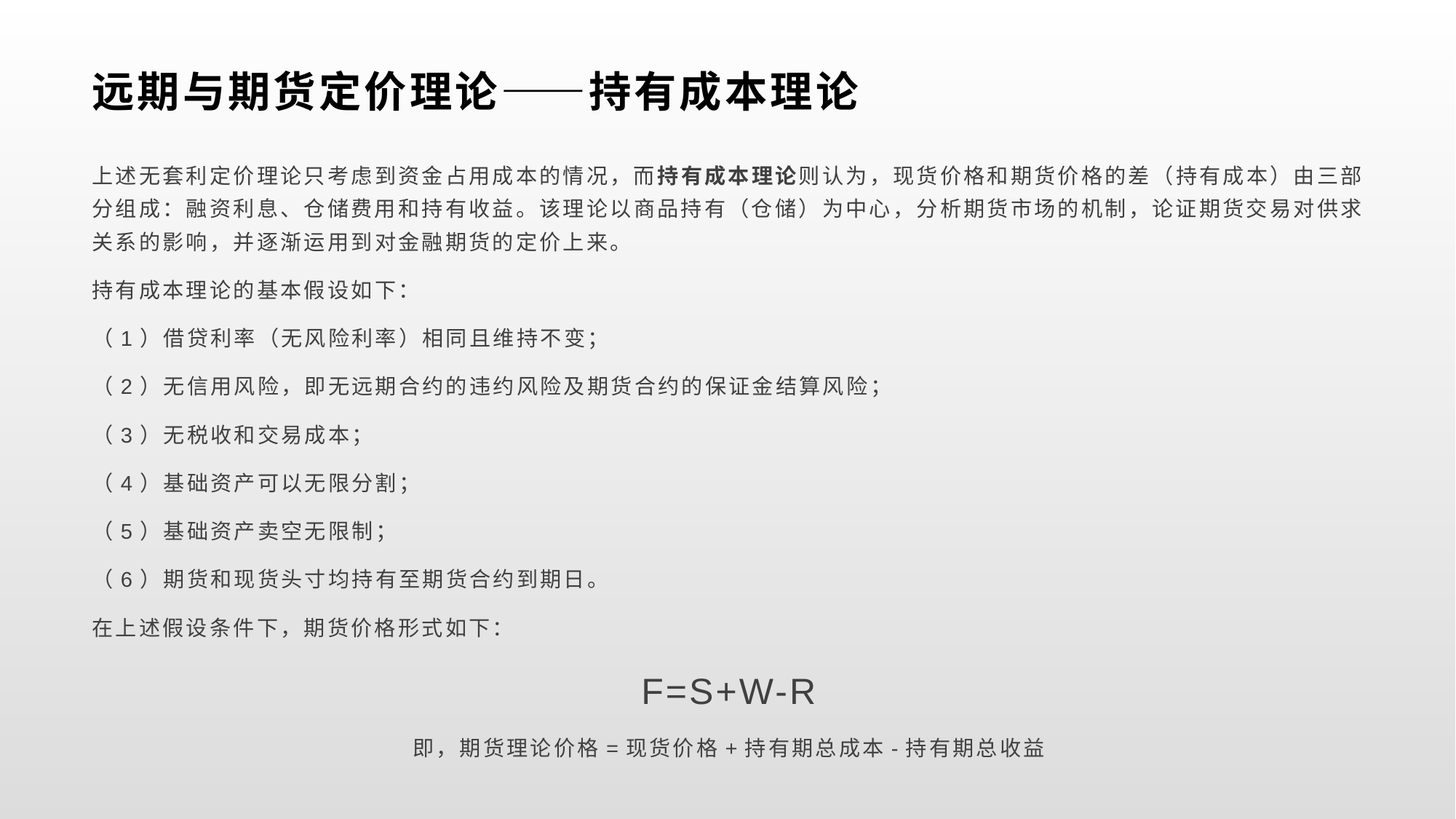

# 远期与期货定价理论——持有成本理论
上述无套利定价理论只考虑到资金占用成本的情况，而持有成本理论则认为，现货价格和期货价格的差（持有成本）由三部分组成：融资利息、仓储费用和持有收益。该理论以商品持有（仓储）为中心，分析期货市场的机制，论证期货交易对供求关系的影响，并逐渐运用到对金融期货的定价上来。
持有成本理论的基本假设如下：
（1）借贷利率（无风险利率）相同且维持不变；
（2）无信用风险，即无远期合约的违约风险及期货合约的保证金结算风险；
（3）无税收和交易成本；
（4）基础资产可以无限分割；
（5）基础资产卖空无限制；
（6）期货和现货头寸均持有至期货合约到期日。
在上述假设条件下，期货价格形式如下：
F=S+W-R
即，期货理论价格=现货价格+持有期总成本-持有期总收益